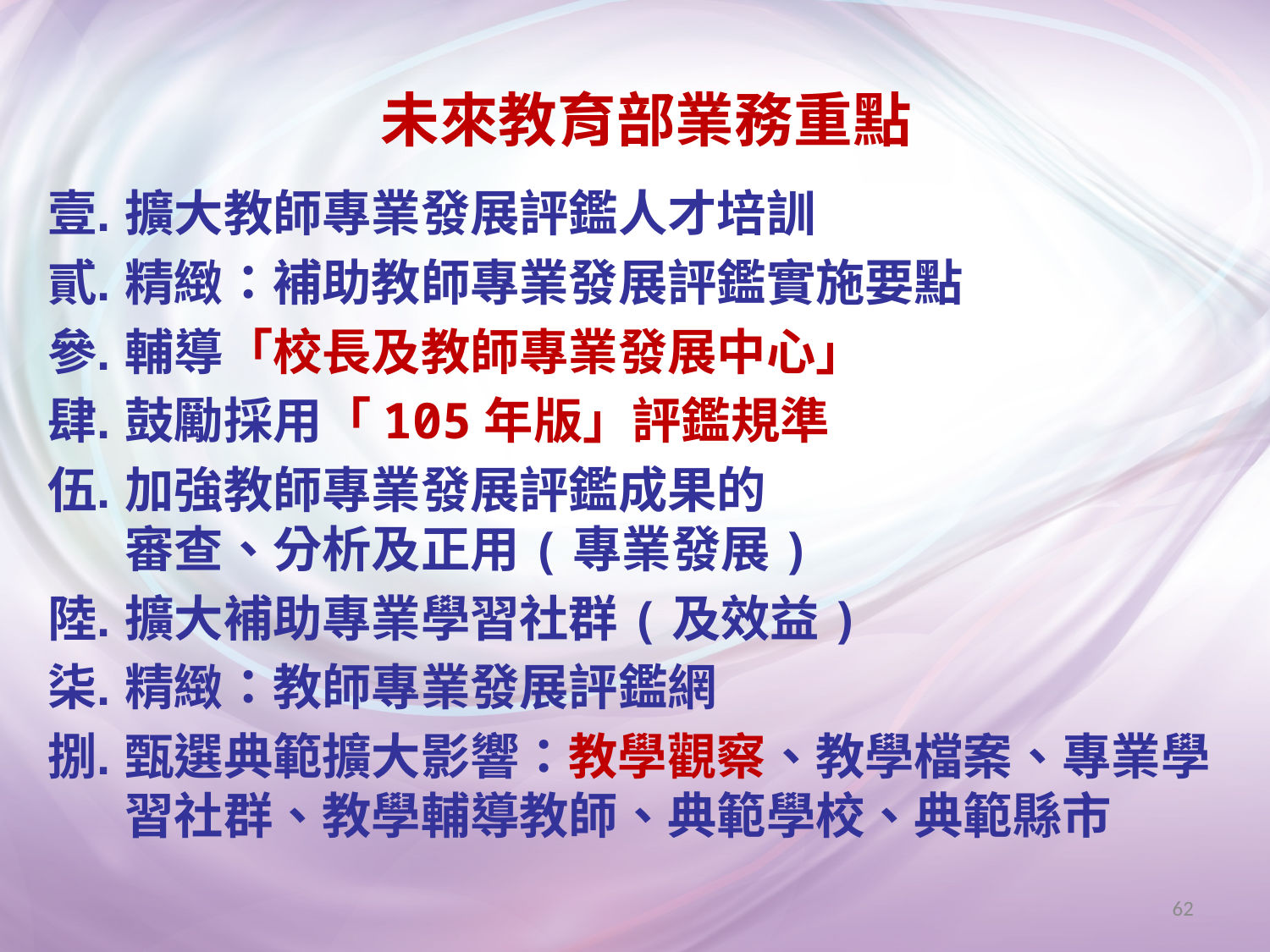

# 未來教育部業務重點
擴大教師專業發展評鑑人才培訓
精緻：補助教師專業發展評鑑實施要點
輔導「校長及教師專業發展中心」
鼓勵採用「105年版」評鑑規準
加強教師專業發展評鑑成果的
審查、分析及正用(專業發展)
擴大補助專業學習社群(及效益)
精緻：教師專業發展評鑑網
甄選典範擴大影響：教學觀察、教學檔案、專業學習社群、教學輔導教師、典範學校、典範縣市
62